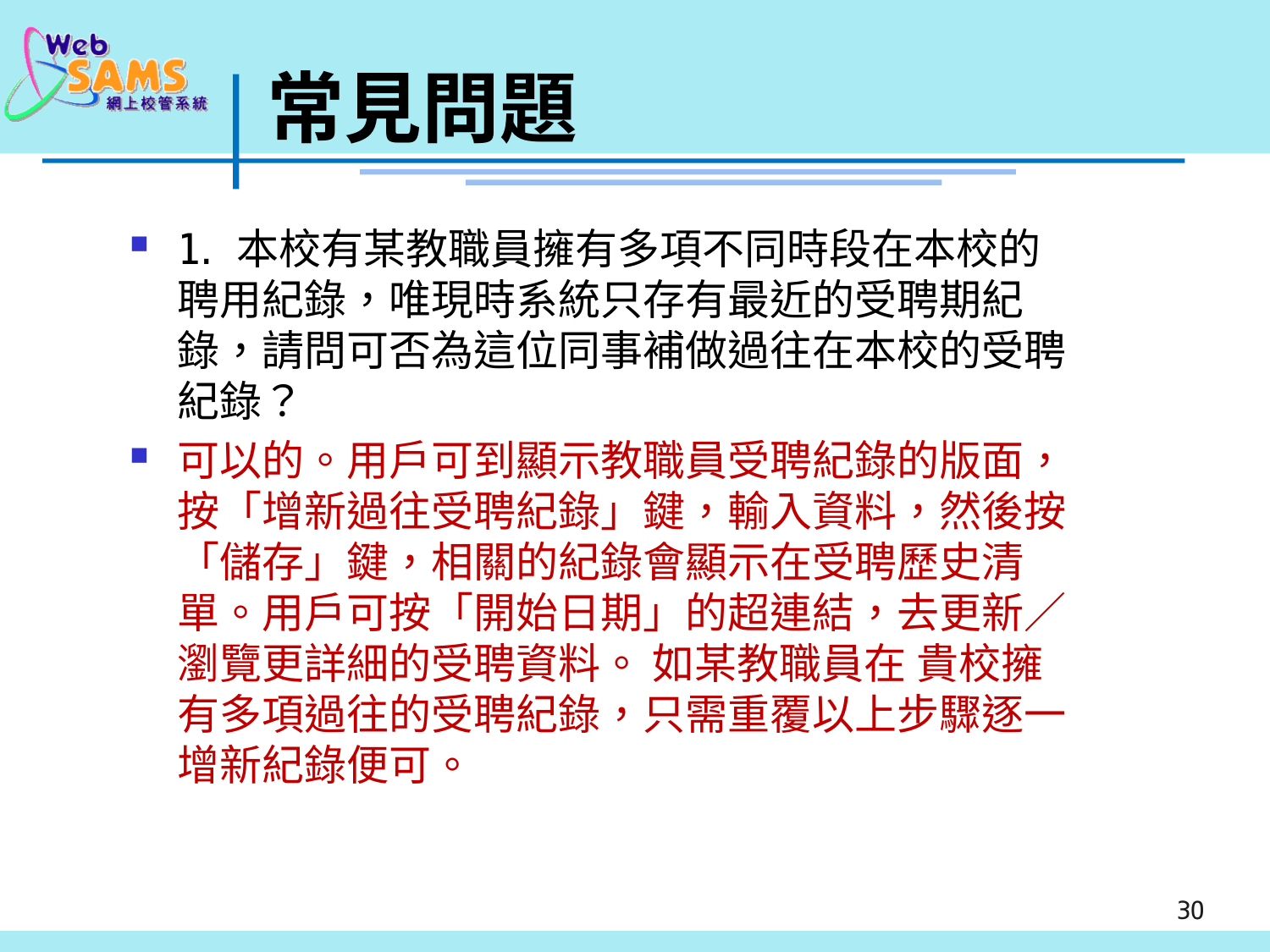

# 常見問題
1. 本校有某教職員擁有多項不同時段在本校的聘用紀錄，唯現時系統只存有最近的受聘期紀錄，請問可否為這位同事補做過往在本校的受聘紀錄？
可以的。用戶可到顯示教職員受聘紀錄的版面，按「增新過往受聘紀錄」鍵，輸入資料，然後按「儲存」鍵，相關的紀錄會顯示在受聘歷史清單。用戶可按「開始日期」的超連結，去更新／瀏覽更詳細的受聘資料。 如某教職員在 貴校擁有多項過往的受聘紀錄，只需重覆以上步驟逐一增新紀錄便可。
30